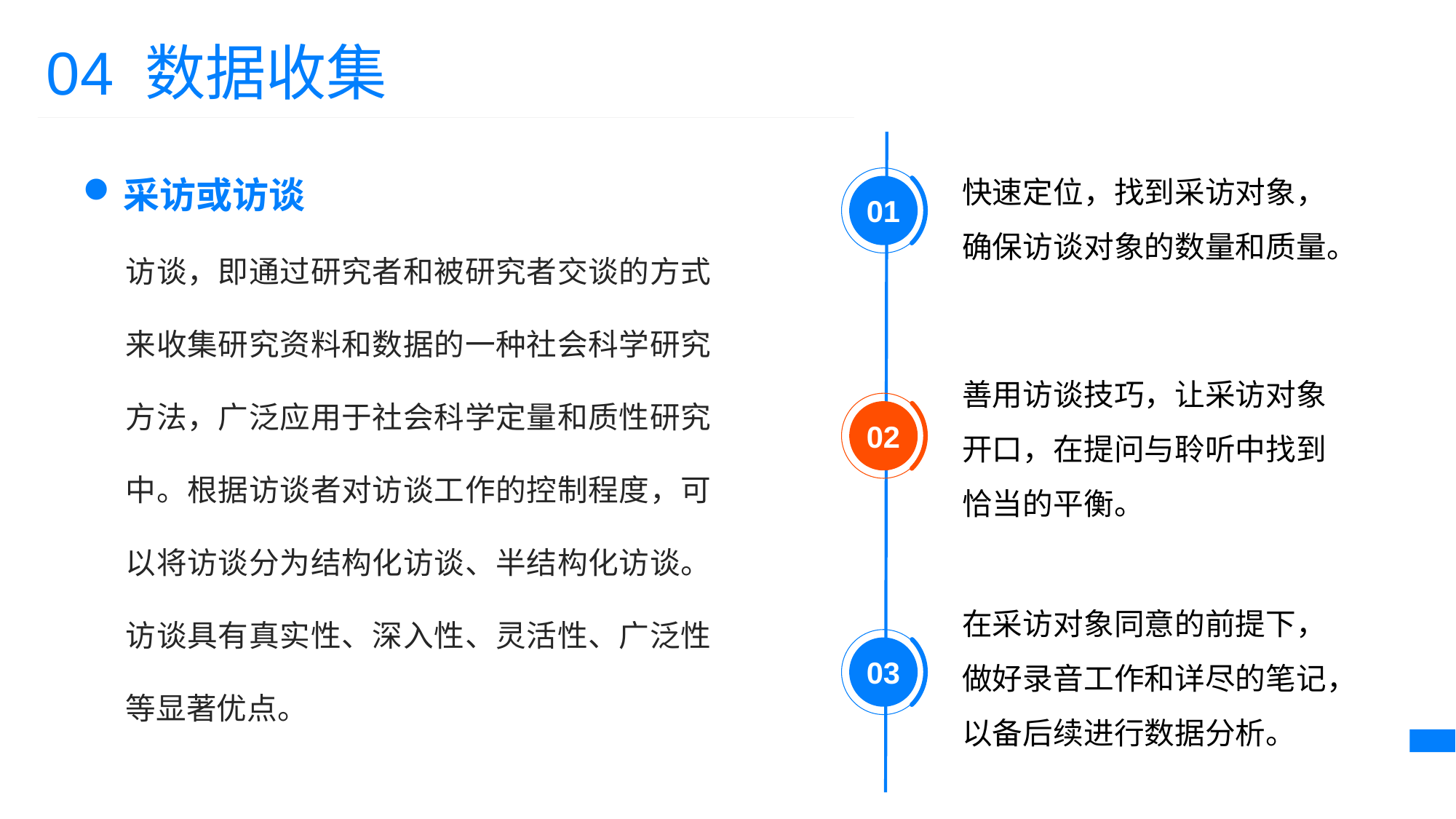

04 数据收集
快速定位，找到采访对象，确保访谈对象的数量和质量。

01

采访或访谈
访谈，即通过研究者和被研究者交谈的方式来收集研究资料和数据的一种社会科学研究方法，广泛应用于社会科学定量和质性研究中。根据访谈者对访谈工作的控制程度，可以将访谈分为结构化访谈、半结构化访谈。访谈具有真实性、深入性、灵活性、广泛性等显著优点。
善用访谈技巧，让采访对象开口，在提问与聆听中找到恰当的平衡。

02
在采访对象同意的前提下，做好录音工作和详尽的笔记，以备后续进行数据分析。

03